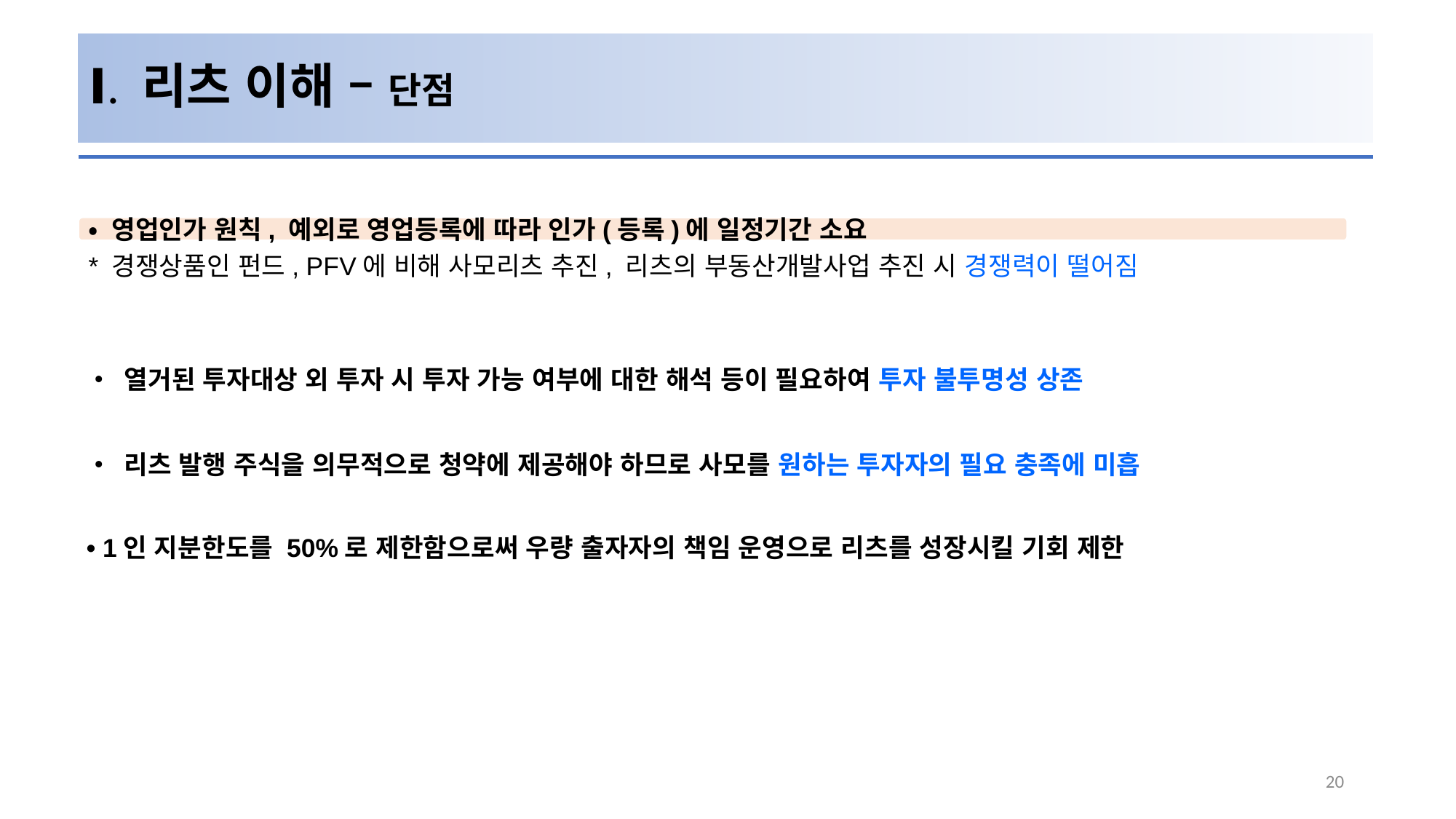

# Ⅰ. 리츠 이해 – 단점
• 열거된 투자대상 외 투자 시 투자 가능 여부에 대한 해석 등이 필요하여 투자 불투명성 상존

• 영업인가 원칙, 예외로 영업등록에 따라 인가(등록)에 일정기간 소요
* 경쟁상품인 펀드, PFV에 비해 사모리츠 추진, 리츠의 부동산개발사업 추진 시 경쟁력이 떨어짐
• 리츠 발행 주식을 의무적으로 청약에 제공해야 하므로 사모를 원하는 투자자의 필요 충족에 미흡
• 1인 지분한도를 50%로 제한함으로써 우량 출자자의 책임 운영으로 리츠를 성장시킬 기회 제한
20